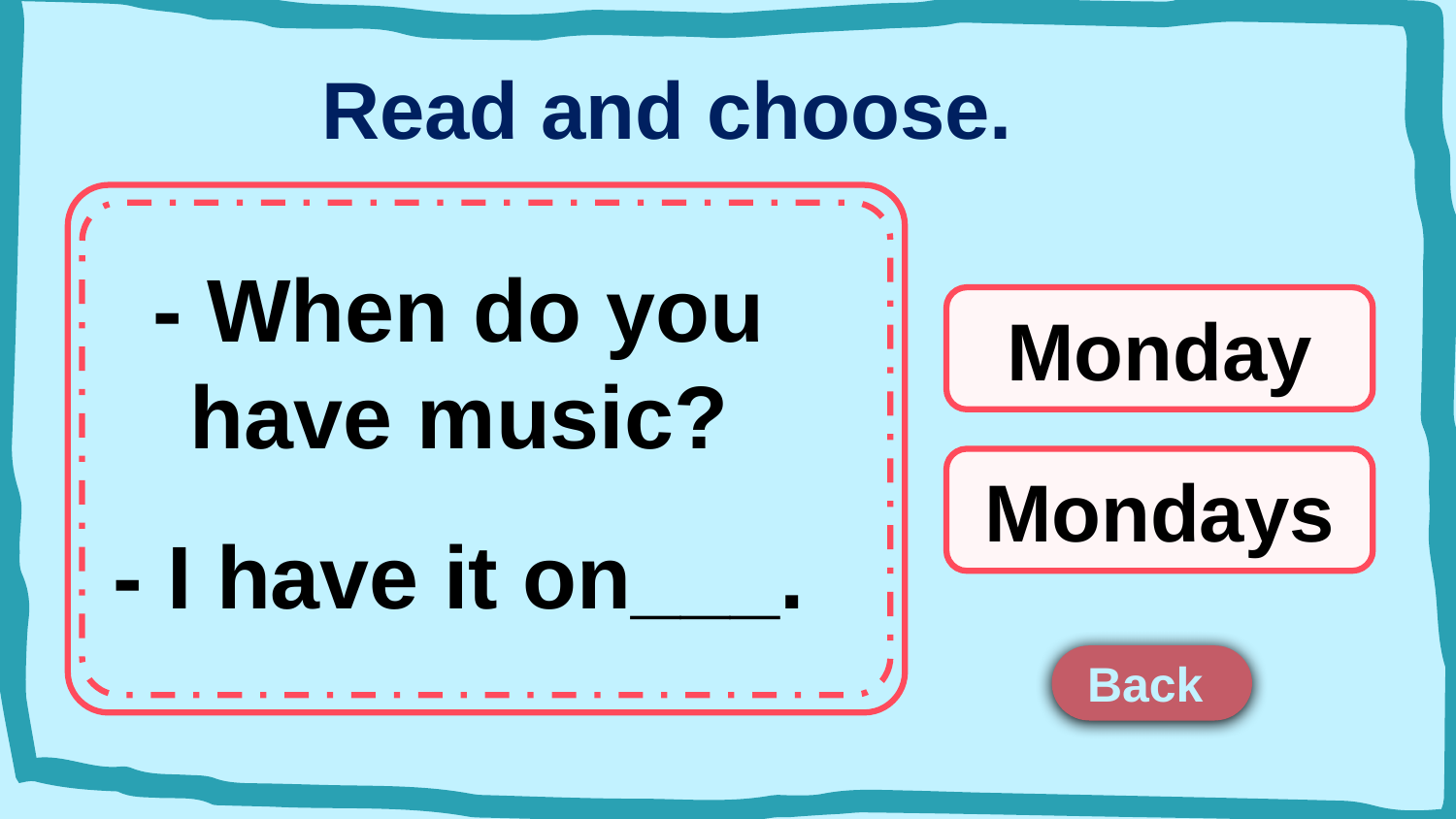

Read and choose.

请替换文字内容，添加相关标题，修改文字内容，也可以直接复制你的内容到此。请替换文字内容，添加相关标题，修改文字内容，也可以直接复制你的内容到此。请替换文字内容，添加相关标题，修改文字内容，也可以直接复制你的内容到此。
Monday
- When do you have music?
- I have it on___.
Mondays
Back